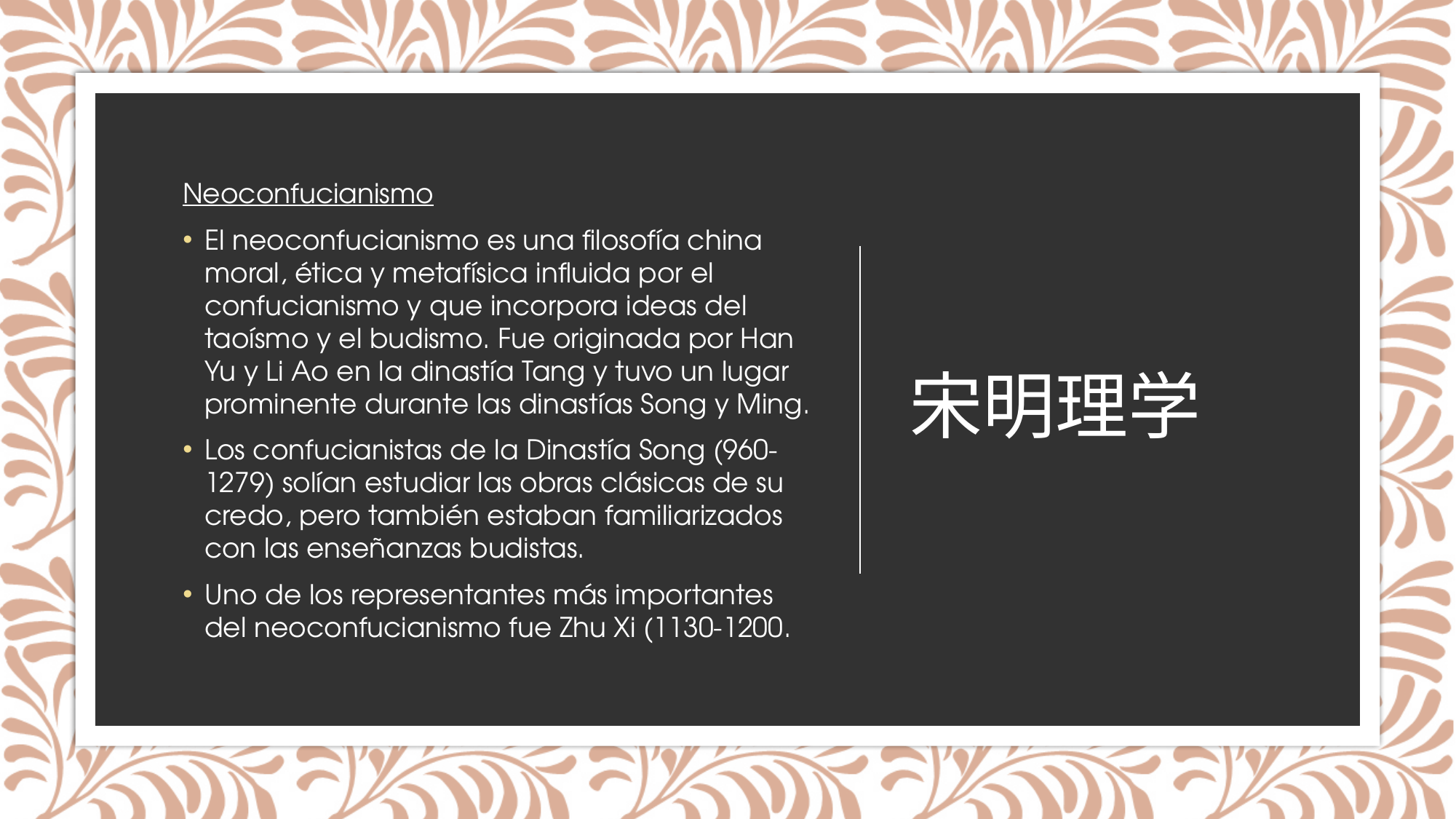

Neoconfucianismo
El neoconfucianismo es una filosofía china moral, ética y metafísica influida por el confucianismo y que incorpora ideas del taoísmo y el budismo. Fue originada por Han Yu y Li Ao en la dinastía Tang y tuvo un lugar prominente durante las dinastías Song y Ming.
Los confucianistas de la Dinastía Song (960-1279) solían estudiar las obras clásicas de su credo, pero también estaban familiarizados con las enseñanzas budistas.
Uno de los representantes más importantes del neoconfucianismo fue Zhu Xi (1130-1200.
# 宋明理学